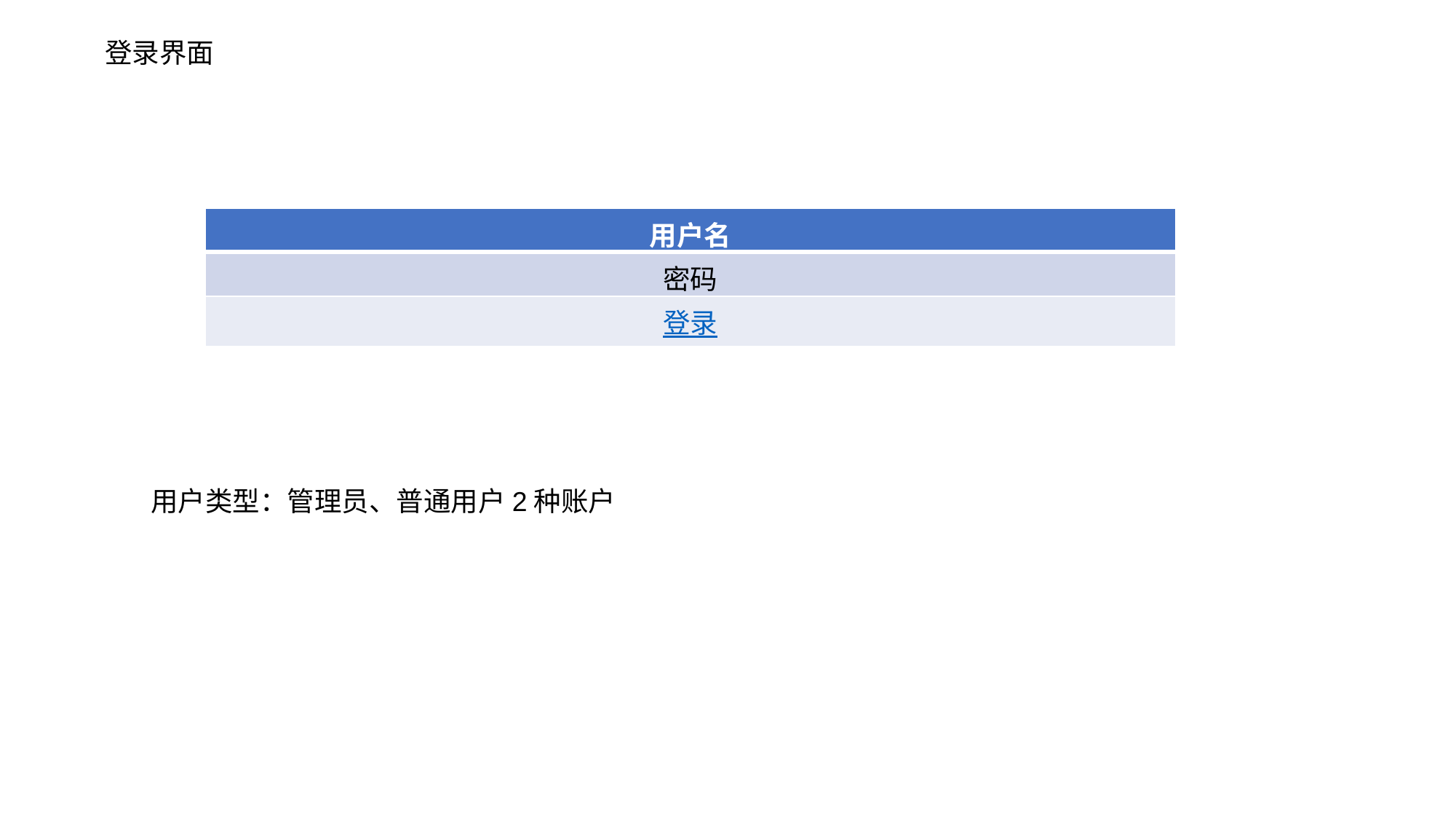

登录界面
| 用户名 |
| --- |
| 密码 |
| 登录 |
用户类型：管理员、普通用户2种账户